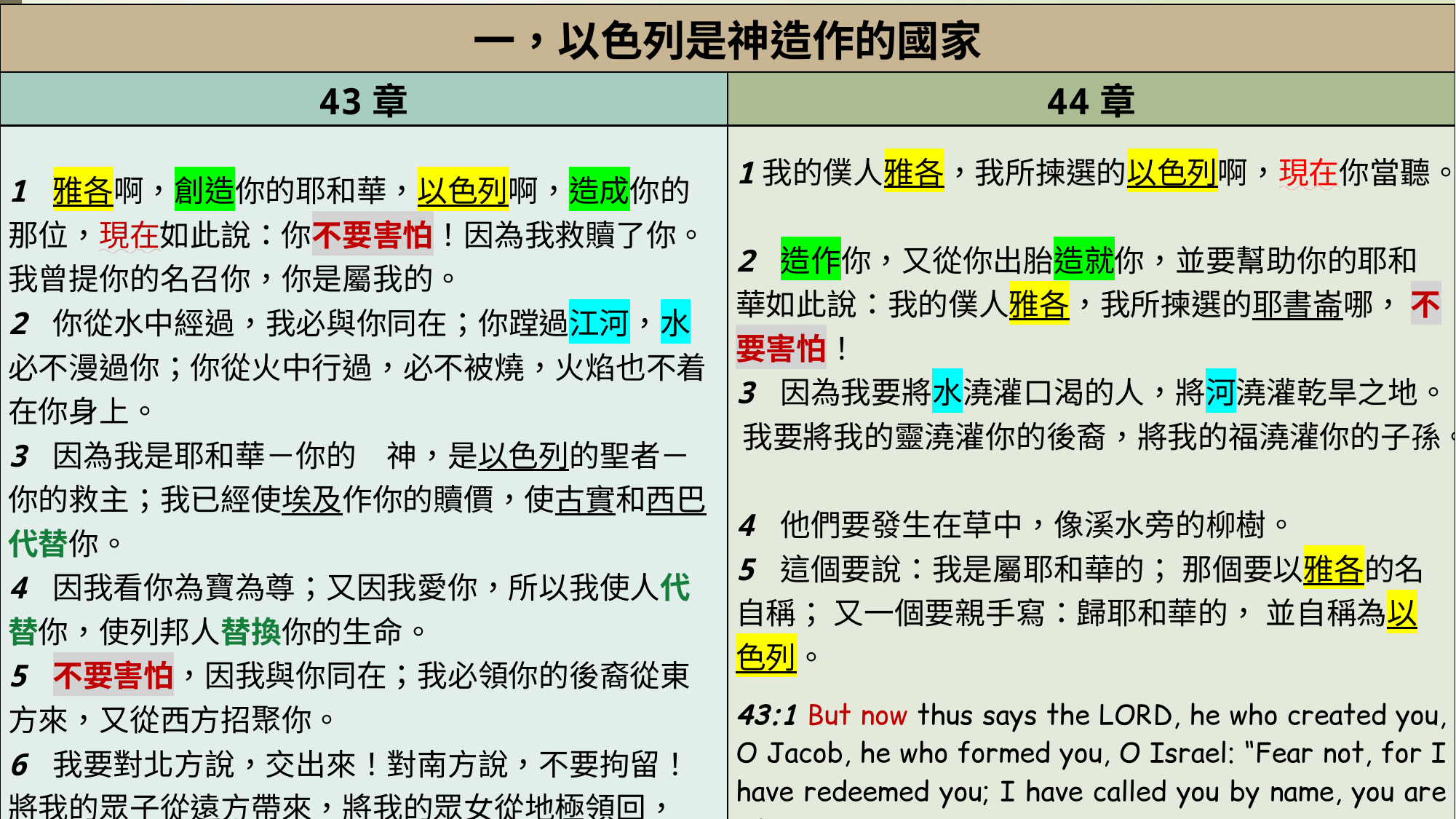

| 一，以色列是神造作的國家 |  |
| --- | --- |
| 43章 | 44章 |
| 1 雅各啊，創造你的耶和華，以色列啊，造成你的那位，現在如此說：你不要害怕！因為我救贖了你。 我曾提你的名召你，你是屬我的。 2 你從水中經過，我必與你同在；你蹚過江河，水必不漫過你；你從火中行過，必不被燒，火焰也不着在你身上。 3 因為我是耶和華－你的　神，是以色列的聖者－你的救主；我已經使埃及作你的贖價，使古實和西巴代替你。 4 因我看你為寶為尊；又因我愛你，所以我使人代替你，使列邦人替換你的生命。 5 不要害怕，因我與你同在；我必領你的後裔從東方來，又從西方招聚你。 6 我要對北方說，交出來！對南方說，不要拘留！將我的眾子從遠方帶來，將我的眾女從地極領回， 7 就是凡稱為我名下的人，是我為自己的榮耀創造的，是我所做成，所造作的。 | 1我的僕人雅各，我所揀選的以色列啊，現在你當聽。 2 造作你，又從你出胎造就你，並要幫助你的耶和華如此說：我的僕人雅各，我所揀選的耶書崙哪， 不要害怕！ 3 因為我要將水澆灌口渴的人，將河澆灌乾旱之地。 我要將我的靈澆灌你的後裔，將我的福澆灌你的子孫。 4 他們要發生在草中，像溪水旁的柳樹。 5 這個要說：我是屬耶和華的； 那個要以雅各的名自稱； 又一個要親手寫：歸耶和華的， 並自稱為以色列。 43:1 But now thus says the LORD, he who created you, O Jacob, he who formed you, O Israel: “Fear not, for I have redeemed you; I have called you by name, you are mine. 44:1 “But now hear, O Jacob my servant, Israel whom I have chosen! |